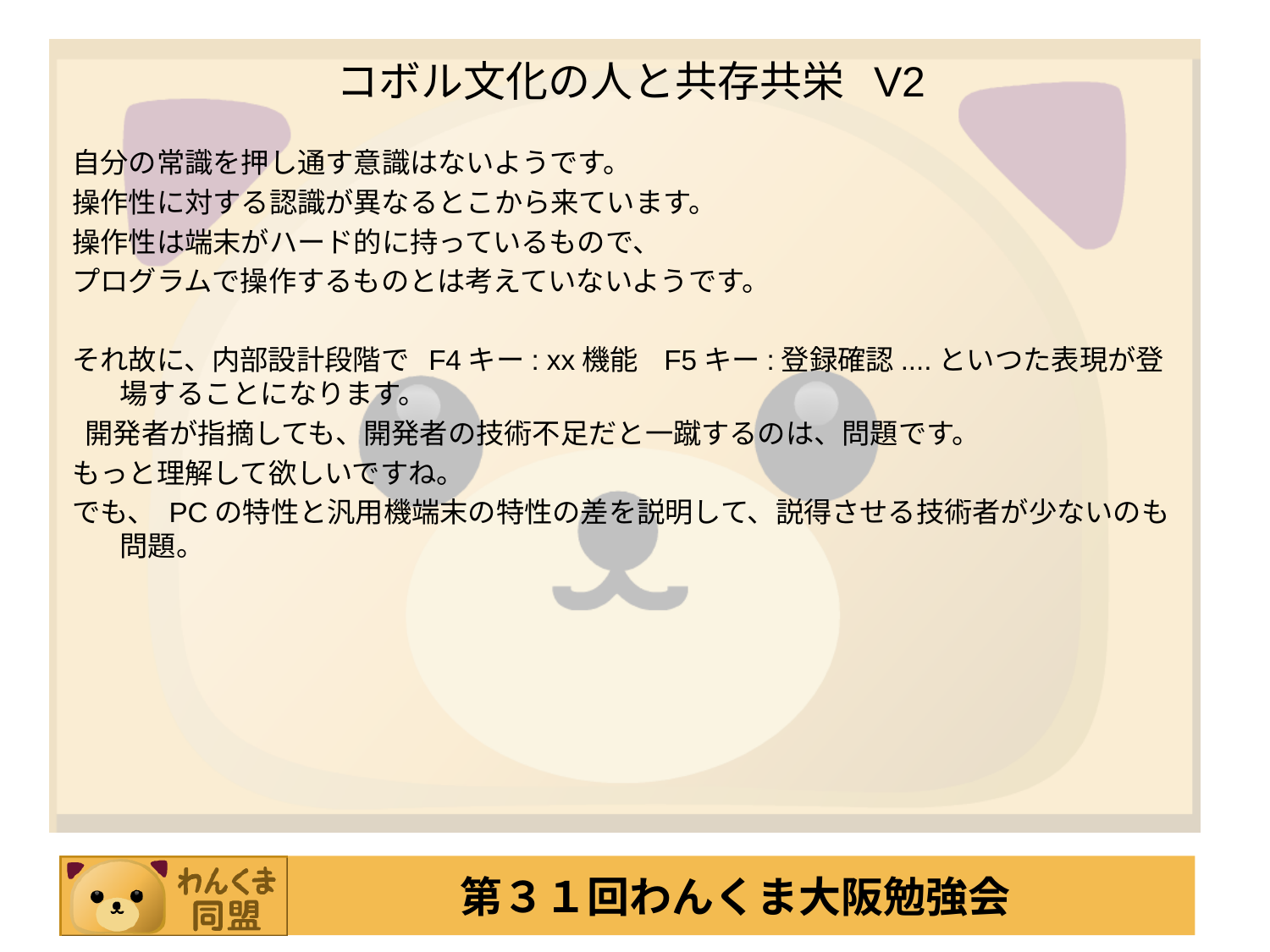

# コボル文化の人と共存共栄  V2
自分の常識を押し通す意識はないようです。
操作性に対する認識が異なるとこから来ています。
操作性は端末がハード的に持っているもので、
プログラムで操作するものとは考えていないようです。

それ故に、内部設計段階で  F4キー: xx機能   F5キー:登録確認....といつた表現が登場することになります。
 開発者が指摘しても、開発者の技術不足だと一蹴するのは、問題です。
もっと理解して欲しいですね。
でも、 PCの特性と汎用機端末の特性の差を説明して、説得させる技術者が少ないのも問題。